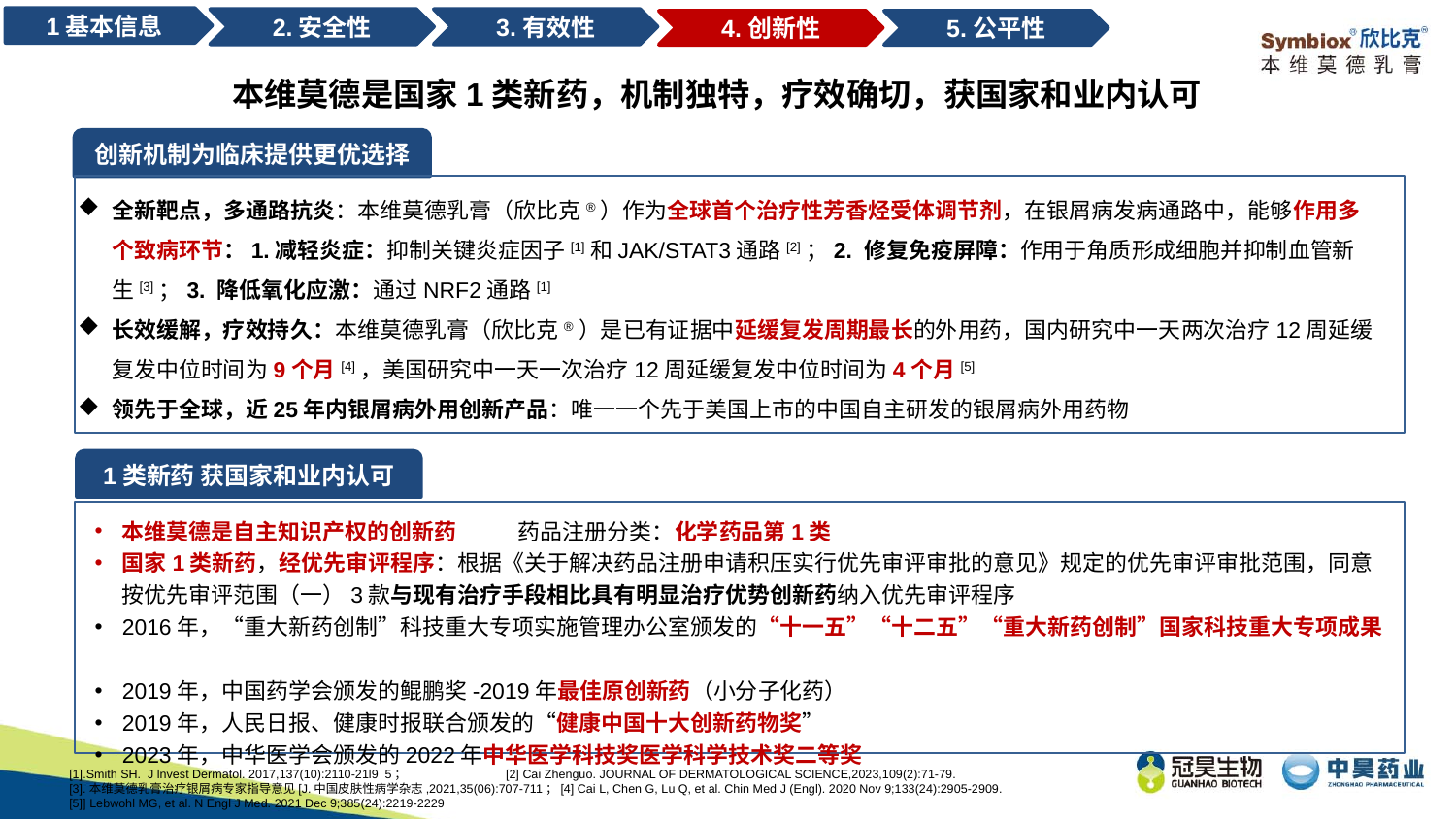

1基本信息
3.有效性
2.安全性
5.公平性
4.创新性
本维莫德是国家1类新药，机制独特，疗效确切，获国家和业内认可
创新机制为临床提供更优选择
全新靶点，多通路抗炎：本维莫德乳膏（欣比克®）作为全球首个治疗性芳香烃受体调节剂，在银屑病发病通路中，能够作用多个致病环节：1.减轻炎症：抑制关键炎症因子[1]和JAK/STAT3通路[2]；2. 修复免疫屏障：作用于角质形成细胞并抑制血管新生[3]；3. 降低氧化应激：通过NRF2通路[1]
长效缓解，疗效持久：本维莫德乳膏（欣比克®）是已有证据中延缓复发周期最长的外用药，国内研究中一天两次治疗12周延缓复发中位时间为9个月[4]，美国研究中一天一次治疗12周延缓复发中位时间为4个月[5]
领先于全球，近25年内银屑病外用创新产品：唯一一个先于美国上市的中国自主研发的银屑病外用药物

1类新药 获国家和业内认可

本维莫德是自主知识产权的创新药            药品注册分类：化学药品第1类
国家1类新药，经优先审评程序：根据《关于解决药品注册申请积压实行优先审评审批的意见》规定的优先审评审批范围，同意按优先审评范围（一）3款与现有治疗手段相比具有明显治疗优势创新药纳入优先审评程序
2016年，“重大新药创制”科技重大专项实施管理办公室颁发的“十一五”“十二五”“重大新药创制”国家科技重大专项成果
2019年，中国药学会颁发的鲲鹏奖-2019年最佳原创新药（小分子化药）
2019年，人民日报、健康时报联合颁发的“健康中国十大创新药物奖”
2023年，中华医学会颁发的2022年中华医学科技奖医学科学技术奖二等奖
 [1].Smith SH.  J lnvest Dermatol. 2017,137(10):2110-21l9  5；                                    [2] Cai Zhenguo. JOURNAL OF DERMATOLOGICAL SCIENCE,2023,109(2):71-79.
 [3].本维莫德乳膏治疗银屑病专家指导意见[J.中国皮肤性病学杂志,2021,35(06):707-711；[4] Cai L, Chen G, Lu Q, et al. Chin Med J (Engl). 2020 Nov 9;133(24):2905-2909.
 [5]] Lebwohl MG, et al. N Engl J Med. 2021 Dec 9;385(24):2219-2229